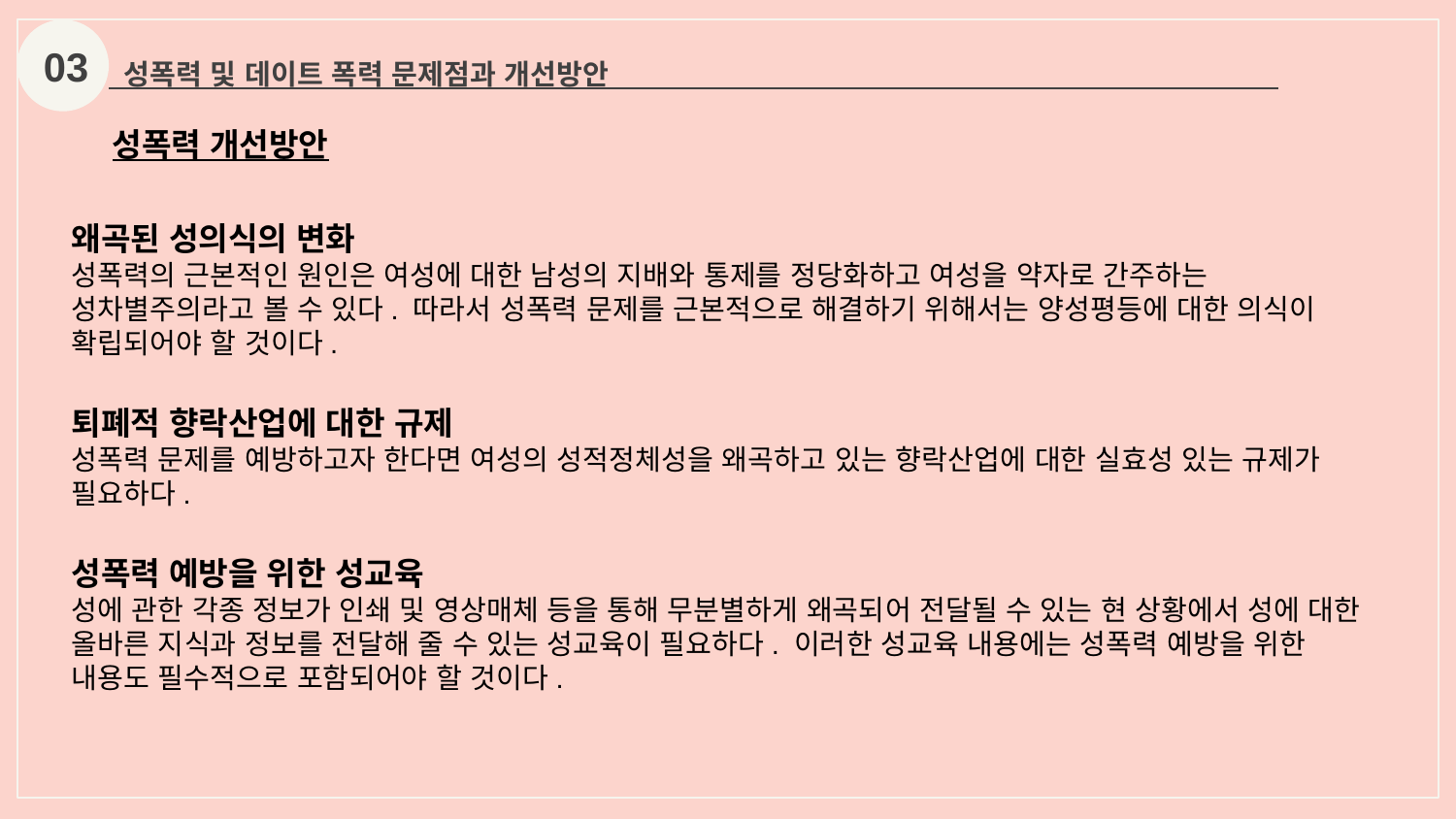

03
성폭력 및 데이트 폭력 문제점과 개선방안
성폭력 개선방안
왜곡된 성의식의 변화
성폭력의 근본적인 원인은 여성에 대한 남성의 지배와 통제를 정당화하고 여성을 약자로 간주하는 성차별주의라고 볼 수 있다. 따라서 성폭력 문제를 근본적으로 해결하기 위해서는 양성평등에 대한 의식이 확립되어야 할 것이다.

퇴폐적 향락산업에 대한 규제
성폭력 문제를 예방하고자 한다면 여성의 성적정체성을 왜곡하고 있는 향락산업에 대한 실효성 있는 규제가 필요하다.

성폭력 예방을 위한 성교육
성에 관한 각종 정보가 인쇄 및 영상매체 등을 통해 무분별하게 왜곡되어 전달될 수 있는 현 상황에서 성에 대한 올바른 지식과 정보를 전달해 줄 수 있는 성교육이 필요하다. 이러한 성교육 내용에는 성폭력 예방을 위한 내용도 필수적으로 포함되어야 할 것이다.